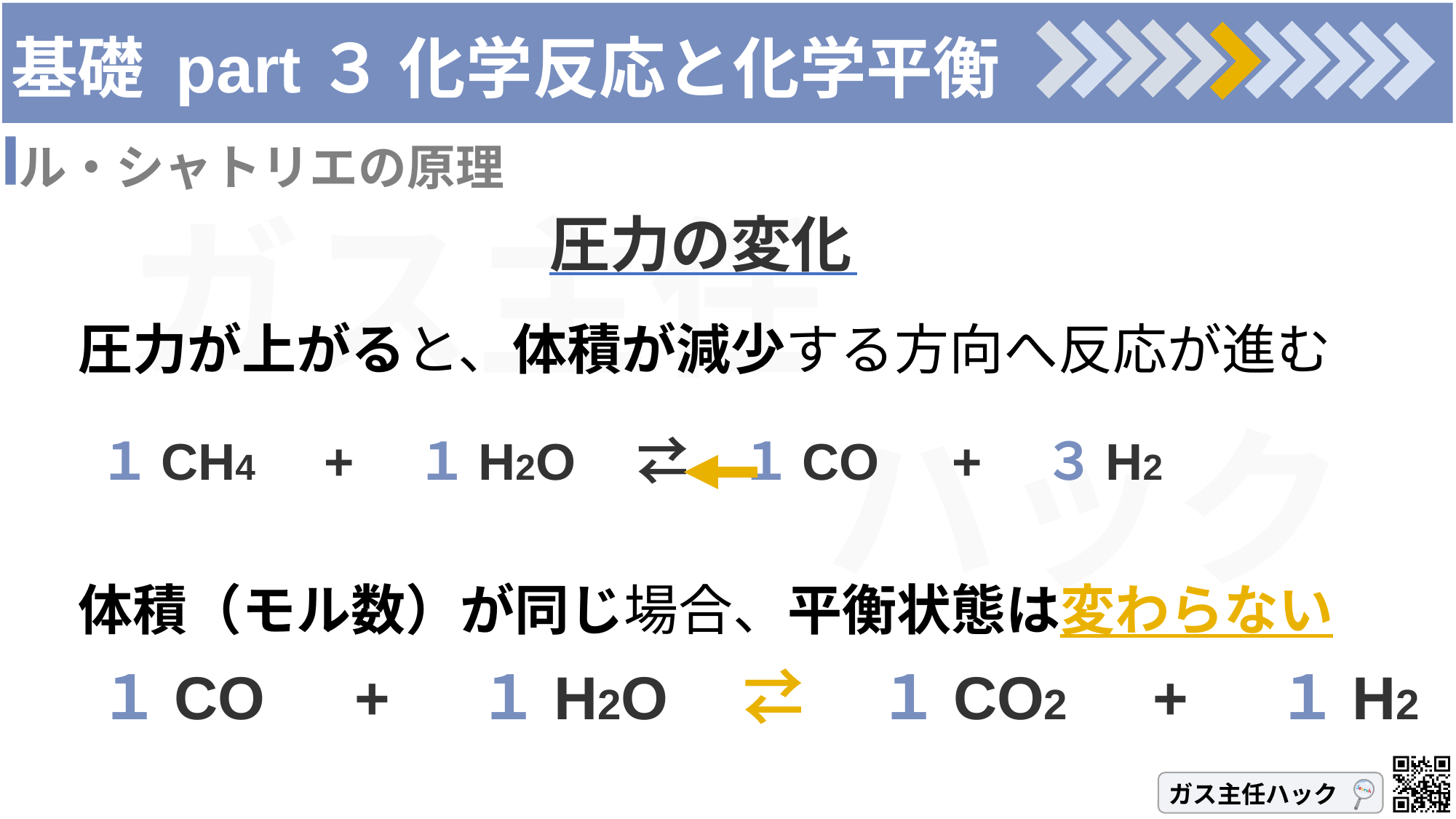

# 基礎 part３ 化学反応と化学平衡

ル・シャトリエの原理

圧力の変化
圧力が上がると、体積が減少する方向へ反応が進む
１CH4　+　１H2O　⇄　１CO　+　３H2
体積（モル数）が同じ場合、平衡状態は変わらない
１CO　+　 １H2O　⇄　 １CO2　+　 １H2